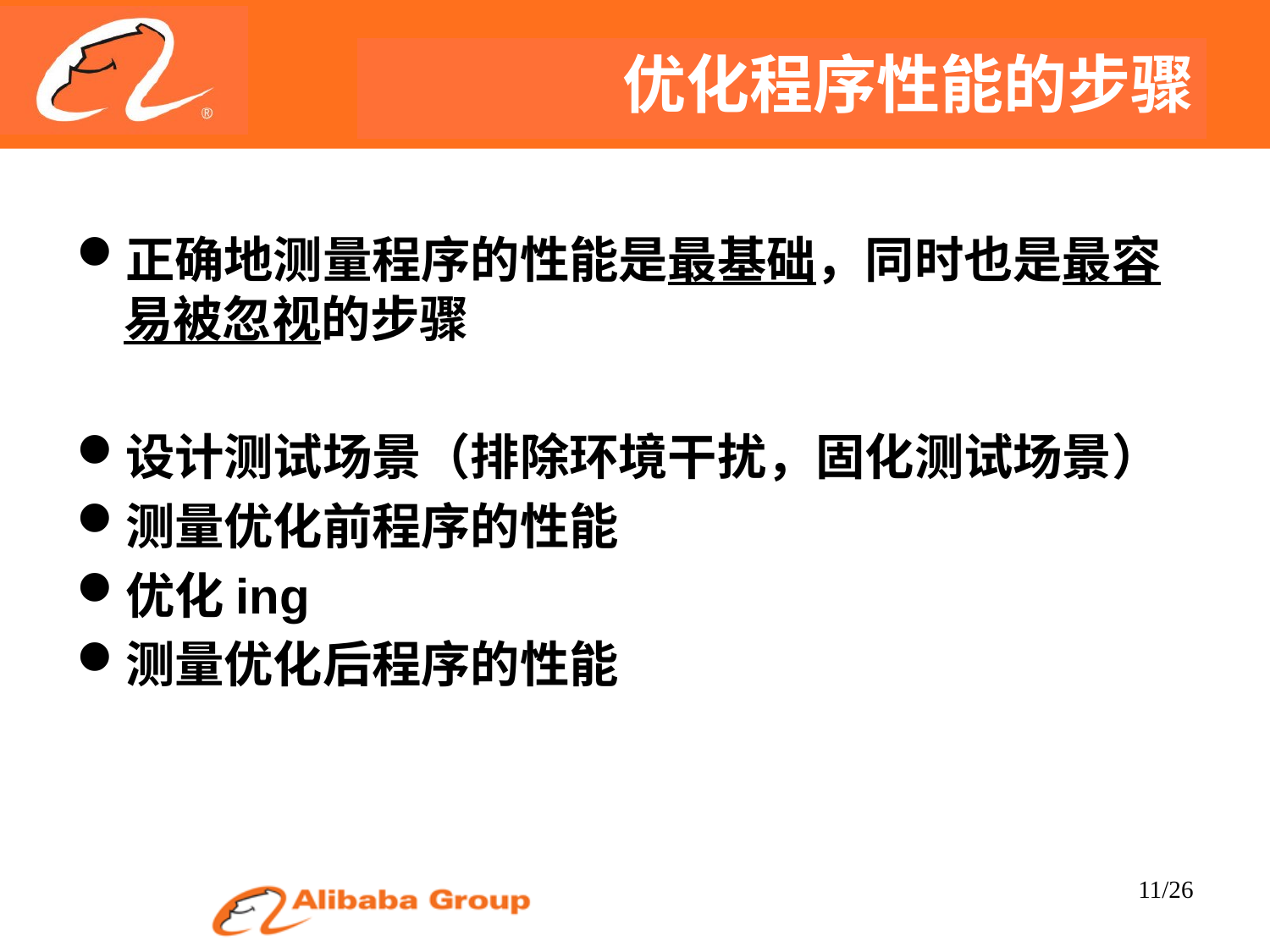

# 优化程序性能的步骤
正确地测量程序的性能是最基础，同时也是最容易被忽视的步骤

设计测试场景（排除环境干扰，固化测试场景）
测量优化前程序的性能
优化ing
测量优化后程序的性能

11/26